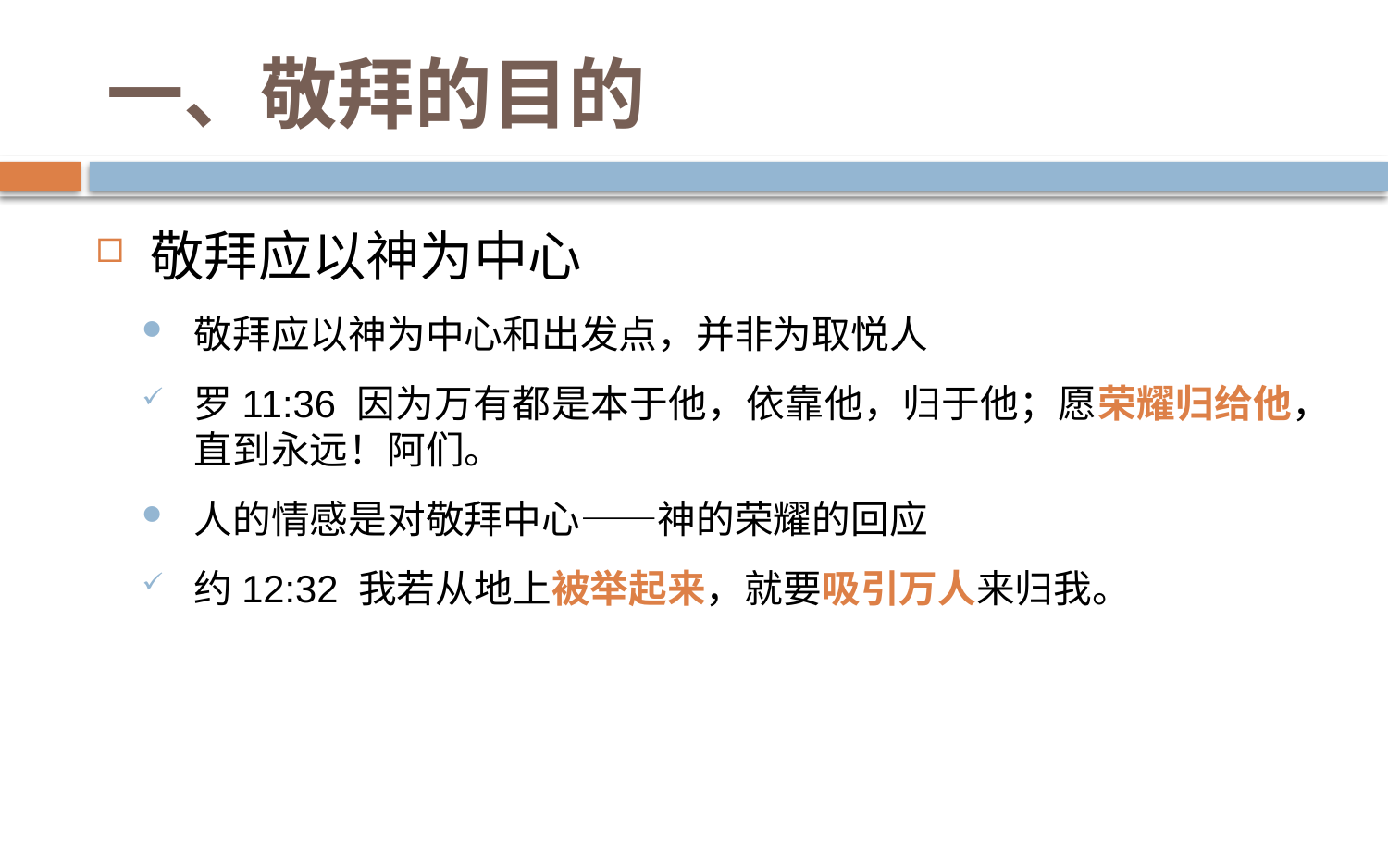

# 一、敬拜的目的
敬拜应以神为中心
敬拜应以神为中心和出发点，并非为取悦人
罗11:36 因为万有都是本于他，依靠他，归于他；愿荣耀归给他，直到永远！阿们。
人的情感是对敬拜中心——神的荣耀的回应
约12:32 我若从地上被举起来，就要吸引万人来归我。